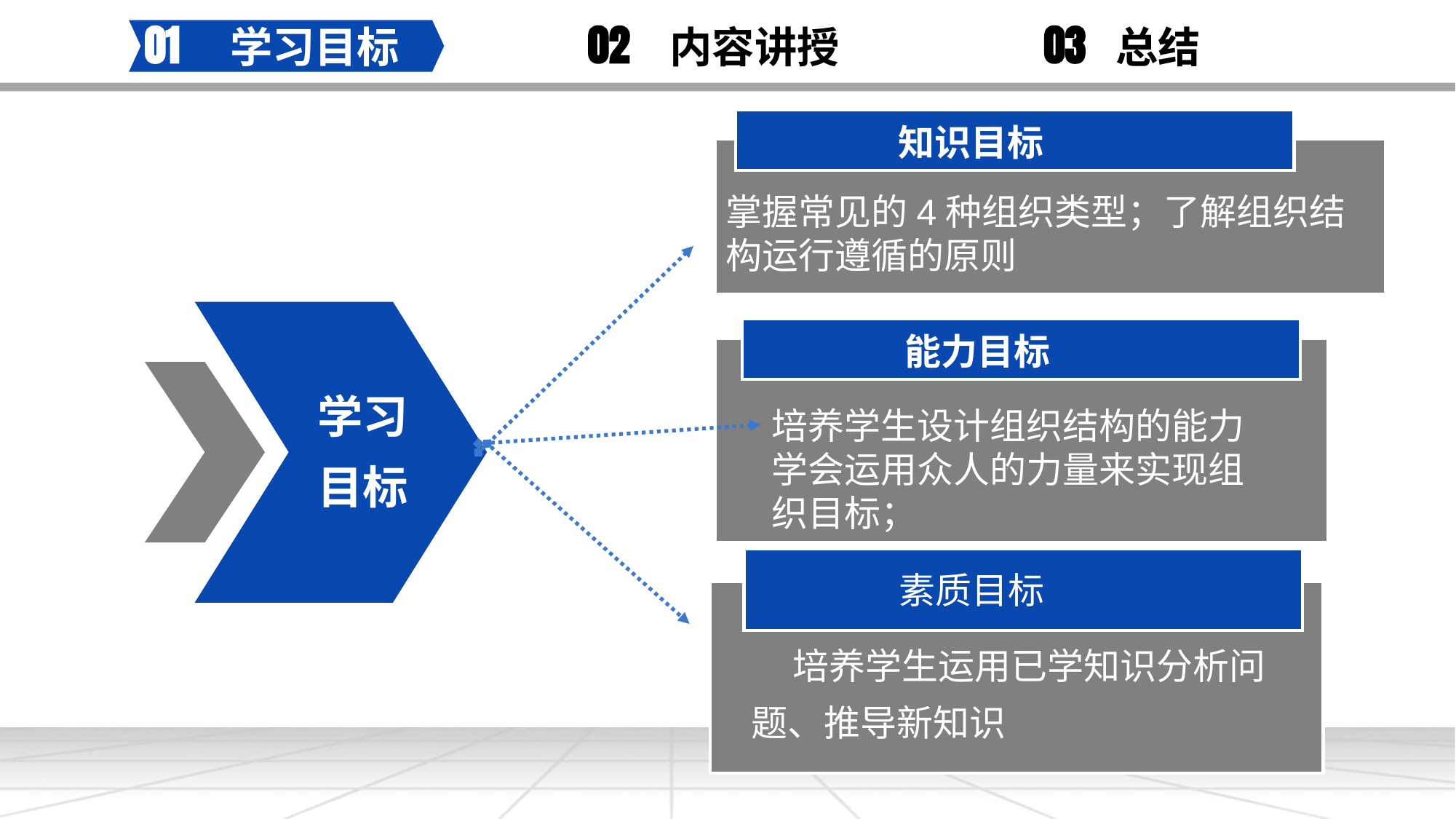

02   内容讲授
03  总结

01    学习目标

知识目标

掌握常见的4种组织类型；了解组织结构运行遵循的原则

能力目标

学习目标
培养学生设计组织结构的能力学会运用众人的力量来实现组织目标；

素质目标

    培养学生运用已学知识分析问题、推导新知识